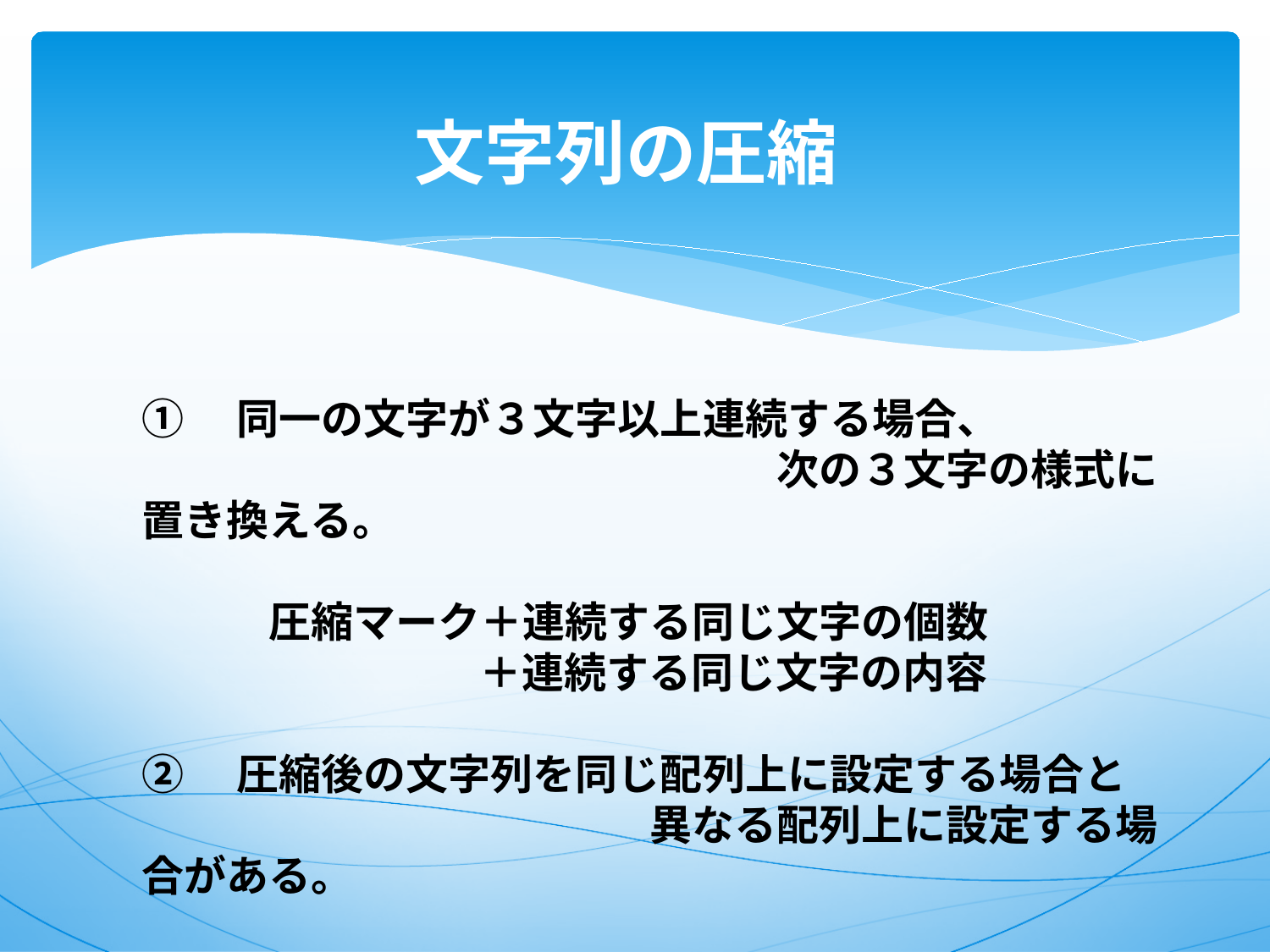

# 文字列の圧縮
①　同一の文字が３文字以上連続する場合、
　　　　　　　　　　　　　　　次の３文字の様式に置き換える。

圧縮マーク＋連続する同じ文字の個数
                     ＋連続する同じ文字の内容

②　圧縮後の文字列を同じ配列上に設定する場合と
　　　　　　　　　　　　異なる配列上に設定する場合がある。